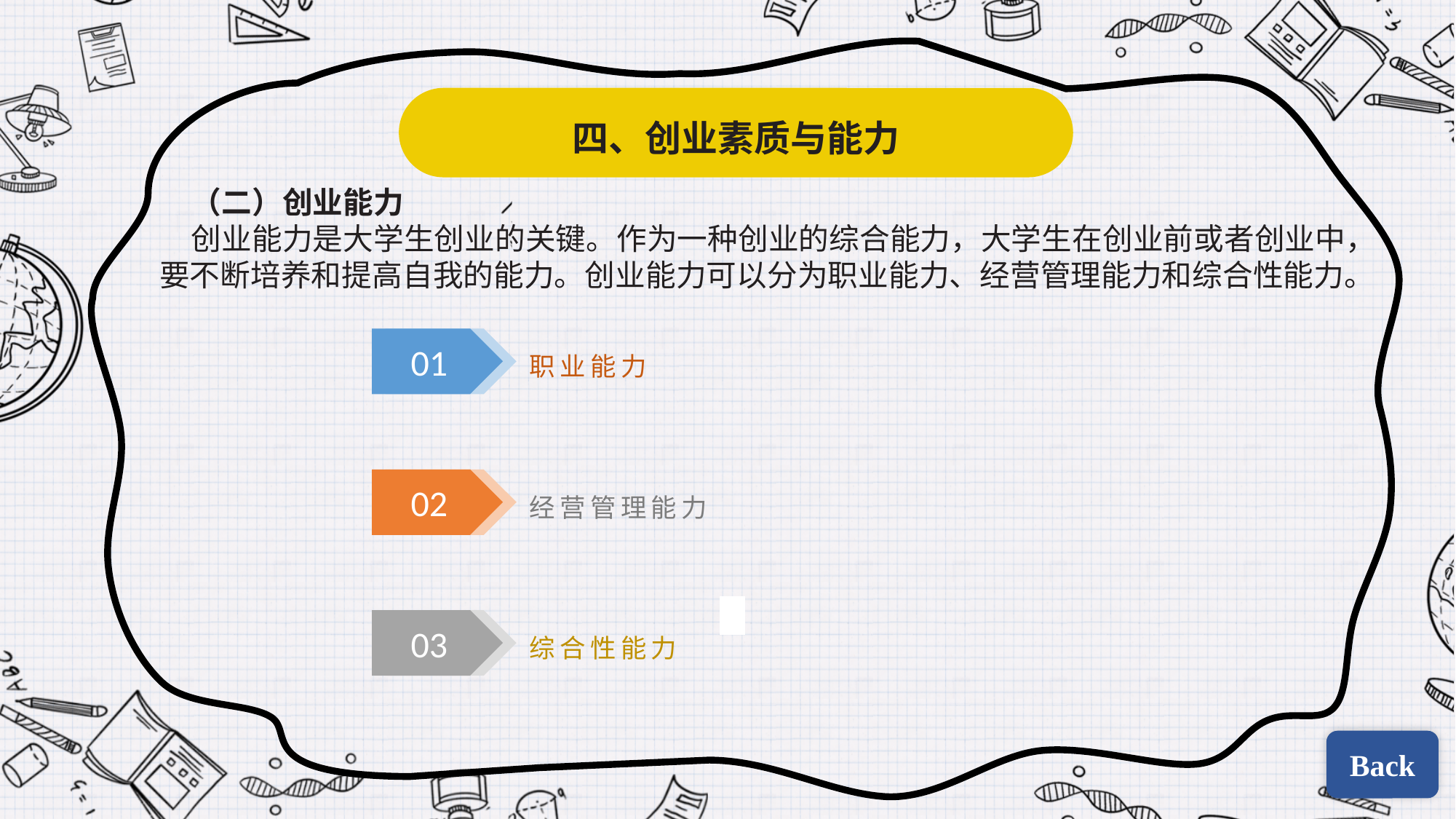

四、创业素质与能力
（二）创业能力
创业能力是大学生创业的关键。作为一种创业的综合能力，大学生在创业前或者创业中，要不断培养和提高自我的能力。创业能力可以分为职业能力、经营管理能力和综合性能力。
职业能力
01

经营管理能力
02

综合性能力
|  |  |
| --- | --- |
|  |  |
03

Back